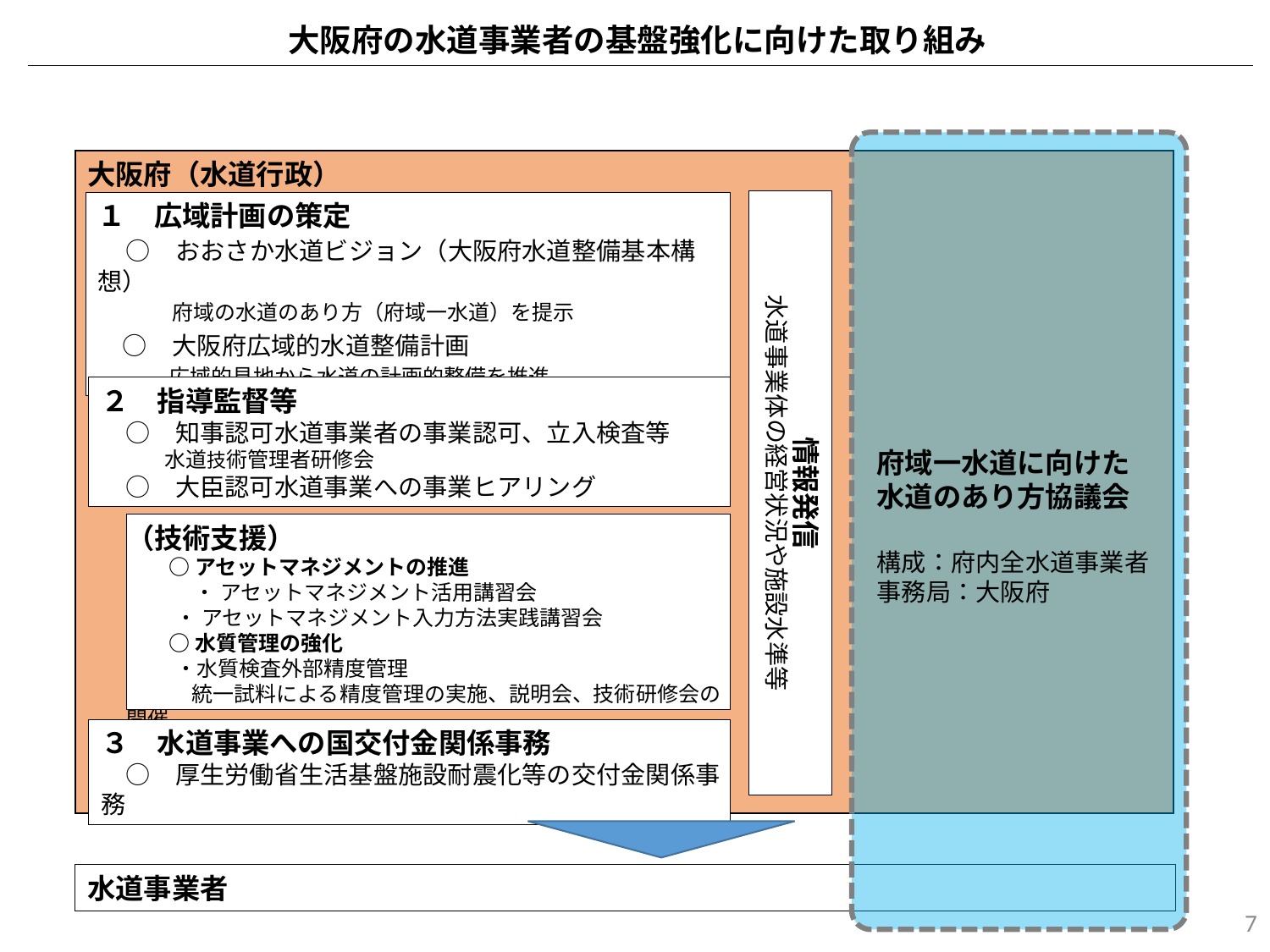

大阪府の水道事業者の基盤強化に向けた取り組み

府域一水道に向けた
水道のあり方協議会

構成：府内全水道事業者
事務局：大阪府

大阪府（水道行政）
情報発信
水道事業体の経営状況や施設水準等
１　広域計画の策定
　○　おおさか水道ビジョン（大阪府水道整備基本構想）
　　　府域の水道のあり方（府域一水道）を提示
　○　大阪府広域的水道整備計画
　　　広域的見地から水道の計画的整備を推進
２　指導監督等
　○　知事認可水道事業者の事業認可、立入検査等
　　　水道技術管理者研修会
　○　大臣認可水道事業への事業ヒアリング
（技術支援）
　　○ アセットマネジメントの推進
　 　　・ アセットマネジメント活用講習会
     　・ アセットマネジメント入力方法実践講習会
　　○ 水質管理の強化
    　 ・水質検査外部精度管理
　     　統一試料による精度管理の実施、説明会、技術研修会の開催
３　水道事業への国交付金関係事務
　○　厚生労働省生活基盤施設耐震化等の交付金関係事務

水道事業者
7